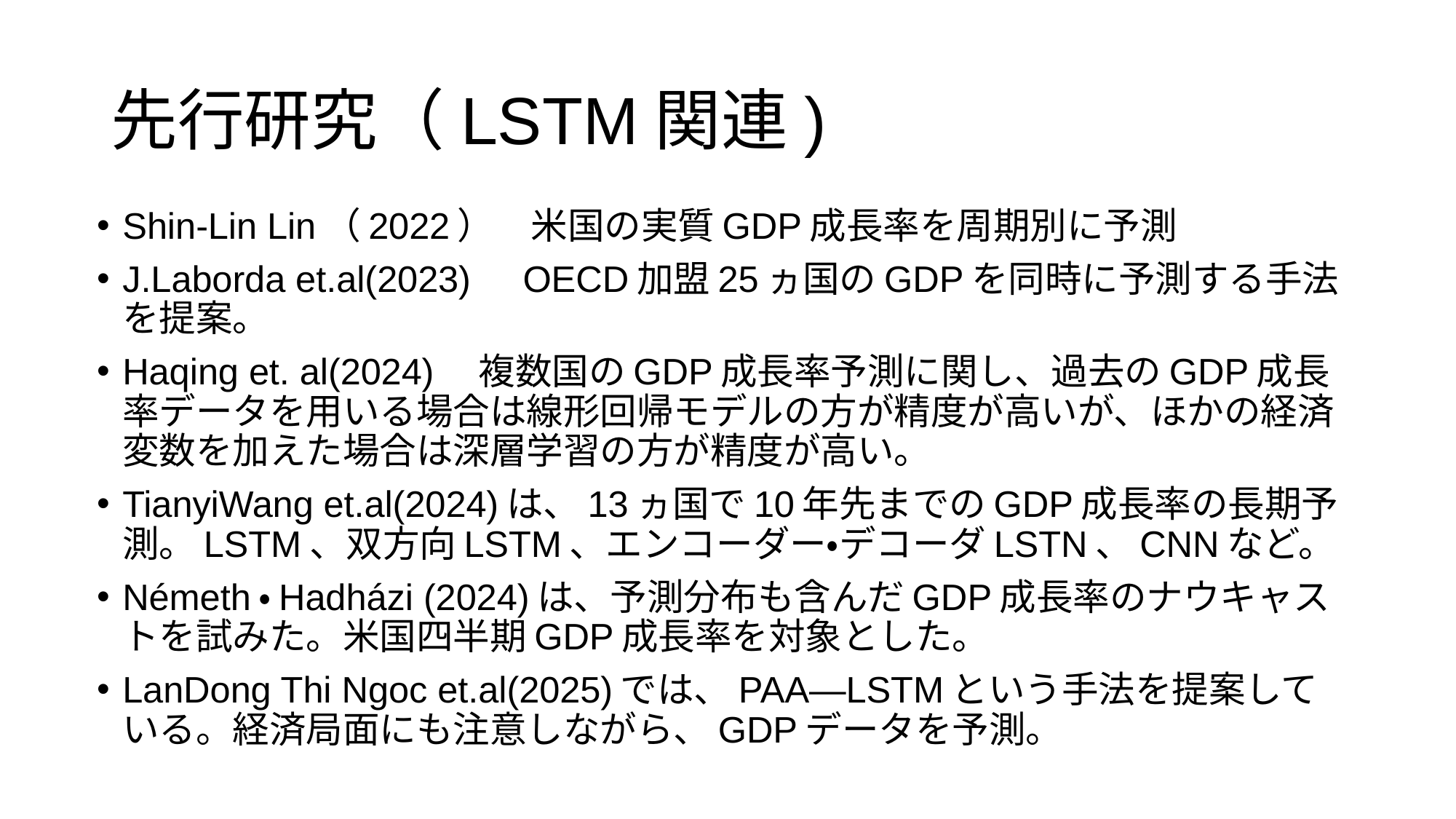

# 先行研究（LSTM関連)
Shin-Lin Lin（2022）　米国の実質GDP成長率を周期別に予測
J.Laborda et.al(2023)　OECD加盟25ヵ国のGDPを同時に予測する手法を提案。
Haqing et. al(2024)　複数国のGDP成長率予測に関し、過去のGDP成長率データを用いる場合は線形回帰モデルの方が精度が高いが、ほかの経済変数を加えた場合は深層学習の方が精度が高い。
TianyiWang et.al(2024)は、13ヵ国で10年先までのGDP成長率の長期予測。LSTM、双方向LSTM、エンコーダー・デコーダLSTN、CNNなど。
Németh・Hadházi (2024)は、予測分布も含んだGDP成長率のナウキャストを試みた。米国四半期GDP成長率を対象とした。
LanDong Thi Ngoc et.al(2025)では、PAA―LSTMという手法を提案している。経済局面にも注意しながら、GDPデータを予測。